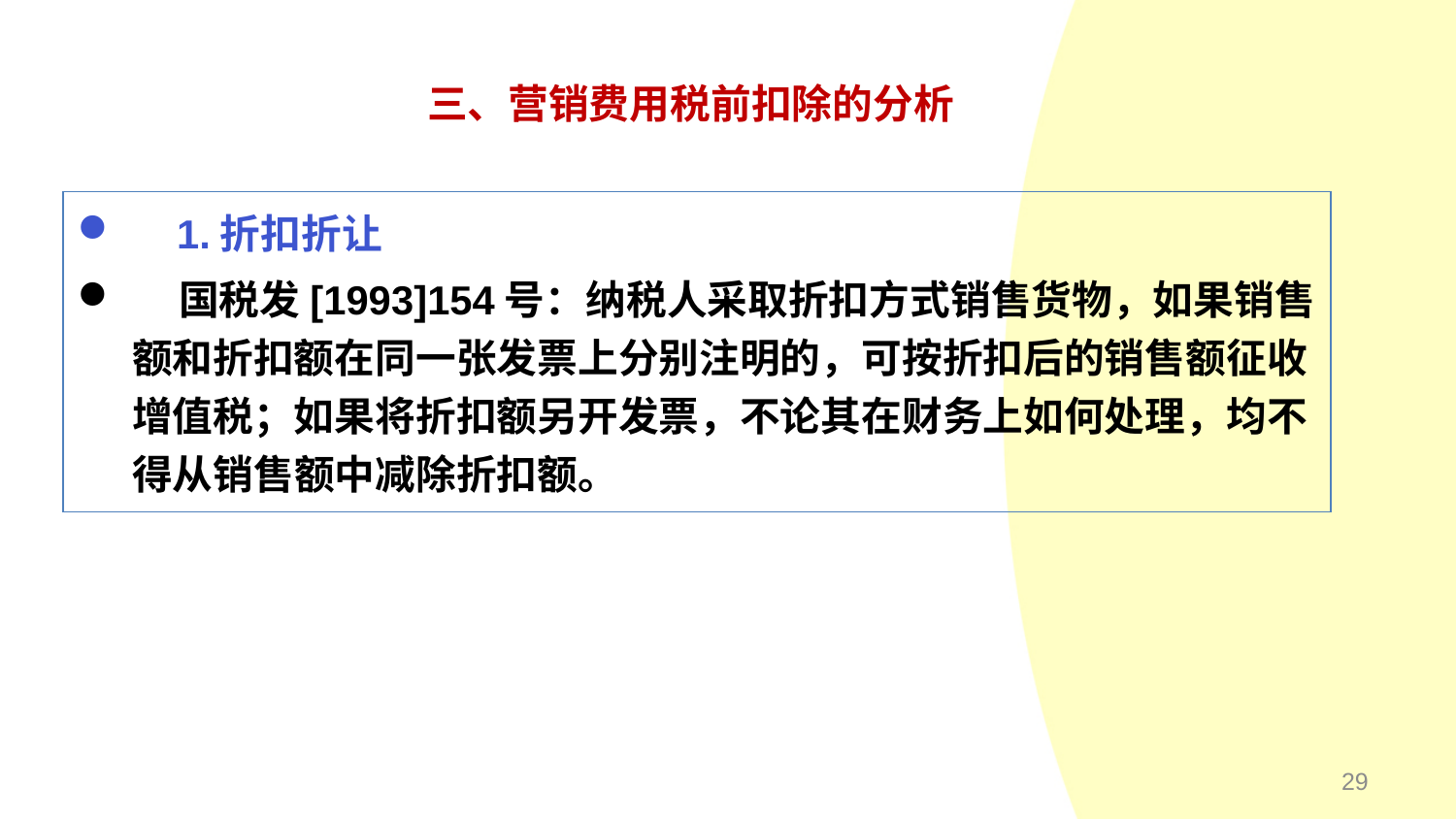

# 三、营销费用税前扣除的分析
    1.折扣折让
    国税发[1993]154号：纳税人采取折扣方式销售货物，如果销售额和折扣额在同一张发票上分别注明的，可按折扣后的销售额征收增值税；如果将折扣额另开发票，不论其在财务上如何处理，均不得从销售额中减除折扣额。

29